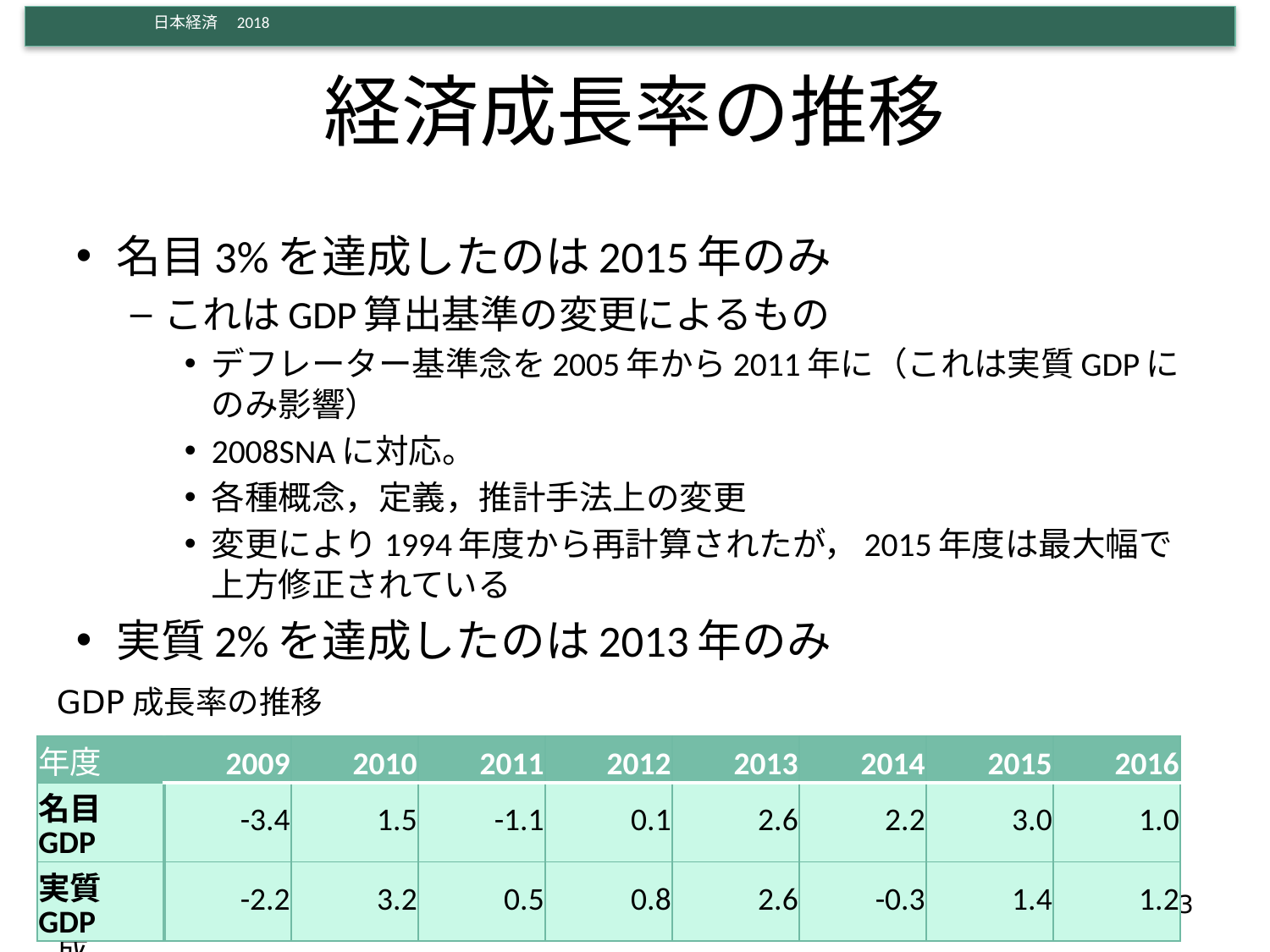

# 経済成長率の推移
名目3%を達成したのは2015年のみ
これはGDP算出基準の変更によるもの
デフレーター基準念を2005年から2011年に（これは実質GDPにのみ影響）
2008SNAに対応。
各種概念，定義，推計手法上の変更
変更により1994年度から再計算されたが，2015年度は最大幅で上方修正されている
実質2%を達成したのは2013年のみ
GDP成長率の推移
| 年度 | 2009 | 2010 | 2011 | 2012 | 2013 | 2014 | 2015 | 2016 |
| --- | --- | --- | --- | --- | --- | --- | --- | --- |
| 名目GDP | -3.4 | 1.5 | -1.1 | 0.1 | 2.6 | 2.2 | 3.0 | 1.0 |
| 実質GDP | -2.2 | 3.2 | 0.5 | 0.8 | 2.6 | -0.3 | 1.4 | 1.2 |
43
出所：内閣府「国民経済計算」（2018年3月8日閲覧）より作成。